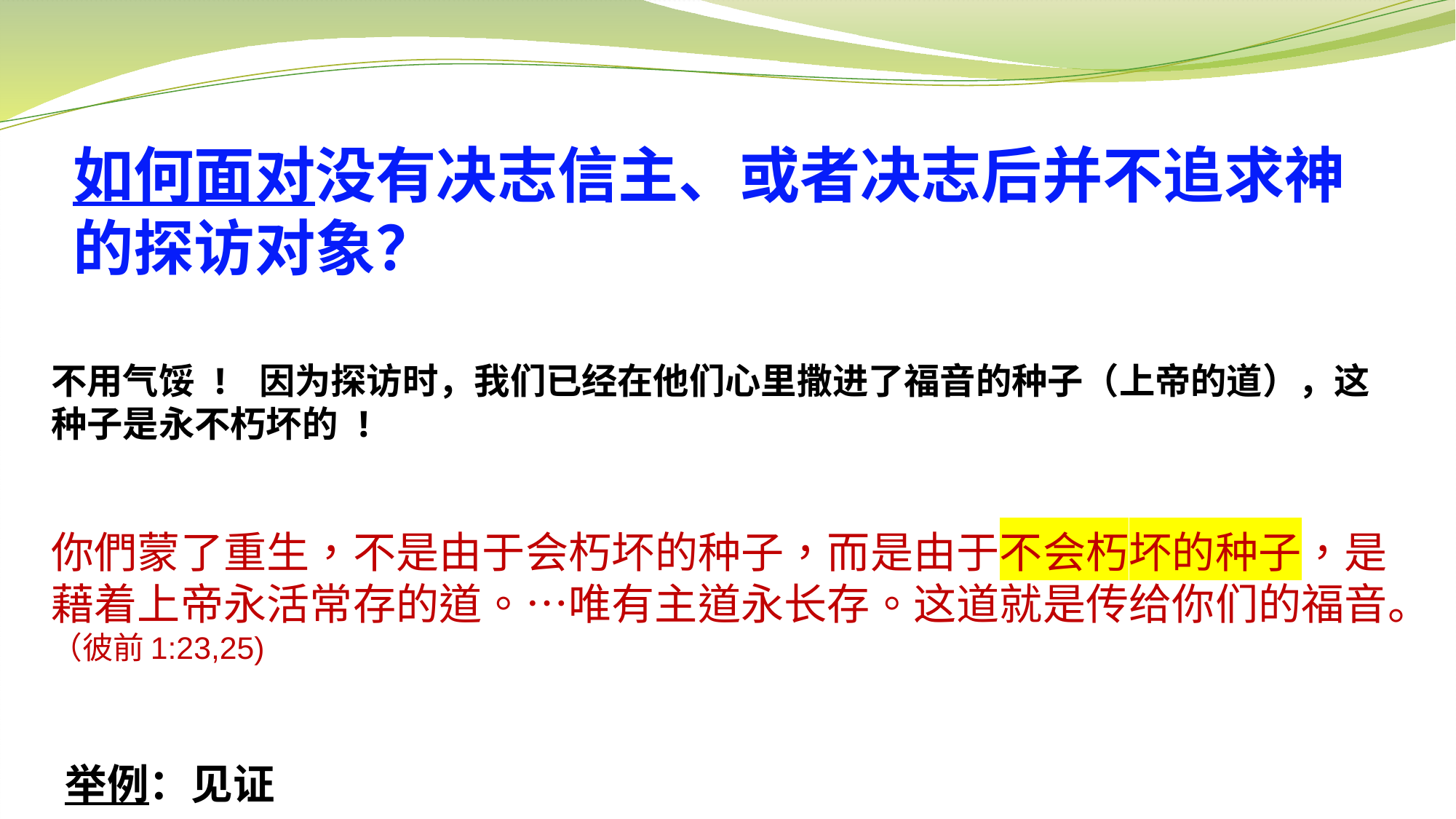

# 如何面对没有决志信主、或者决志后并不追求神的探访对象？
不用气馁 ! 因为探访时，我们已经在他们心里撒进了福音的种子（上帝的道），这种子是永不朽坏的 !

你們蒙了重生，不是由于会朽坏的种子，而是由于不会朽坏的种子，是藉着上帝永活常存的道。…唯有主道永长存。这道就是传给你们的福音。（彼前1:23,25)

 举例：见证